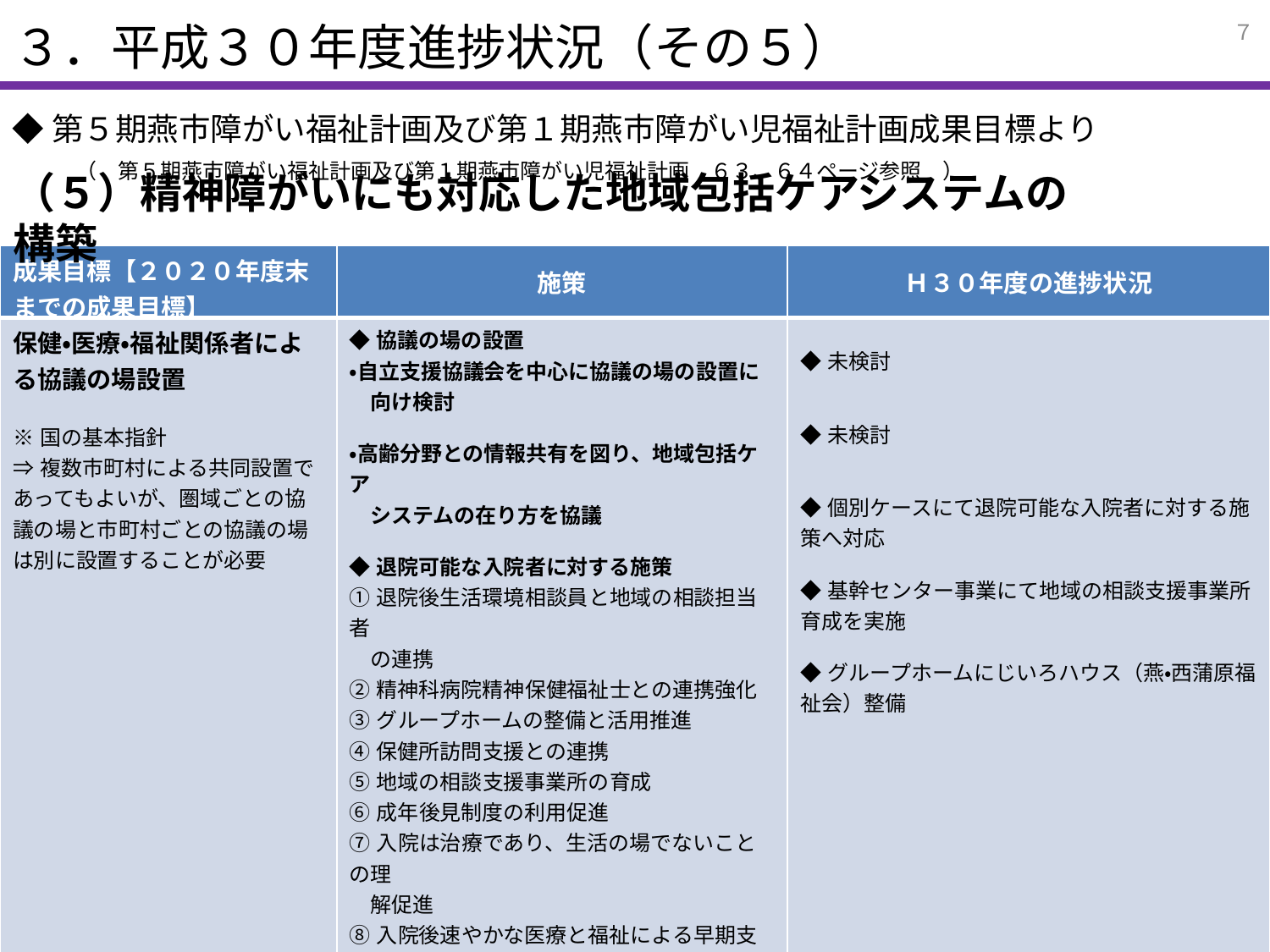

３．平成３０年度進捗状況（その５）
７
◆第５期燕市障がい福祉計画及び第１期燕市障がい児福祉計画成果目標より
　　（　第５期燕市障がい福祉計画及び第１期燕市障がい児福祉計画　６３、６４ページ参照　）
（５）精神障がいにも対応した地域包括ケアシステムの構築
| 成果目標【２０２０年度末までの成果目標】 | 施策 | Ｈ３０年度の進捗状況 |
| --- | --- | --- |
| 保健・医療・福祉関係者による協議の場設置 ※国の基本指針 ⇒複数市町村による共同設置であってもよいが、圏域ごとの協議の場と市町村ごとの協議の場は別に設置することが必要 | ◆協議の場の設置 ・自立支援協議会を中心に協議の場の設置に 　向け検討 ・高齢分野との情報共有を図り、地域包括ケア 　システムの在り方を協議 ◆退院可能な入院者に対する施策 ①退院後生活環境相談員と地域の相談担当者 　の連携 ②精神科病院精神保健福祉士との連携強化 ③グループホームの整備と活用推進 ④保健所訪問支援との連携 ⑤地域の相談支援事業所の育成 ⑥成年後見制度の利用促進 ⑦入院は治療であり、生活の場でないことの理 　解促進 ⑧入院後速やかな医療と福祉による早期支援 　体制の構築 ⑨医療中断を出さないための支援 ⑩地域移行支援事業の利用促進 | ◆未検討 ◆未検討 ◆個別ケースにて退院可能な入院者に対する施策へ対応 ◆基幹センター事業にて地域の相談支援事業所育成を実施 ◆グループホームにじいろハウス（燕・西蒲原福祉会）整備 |